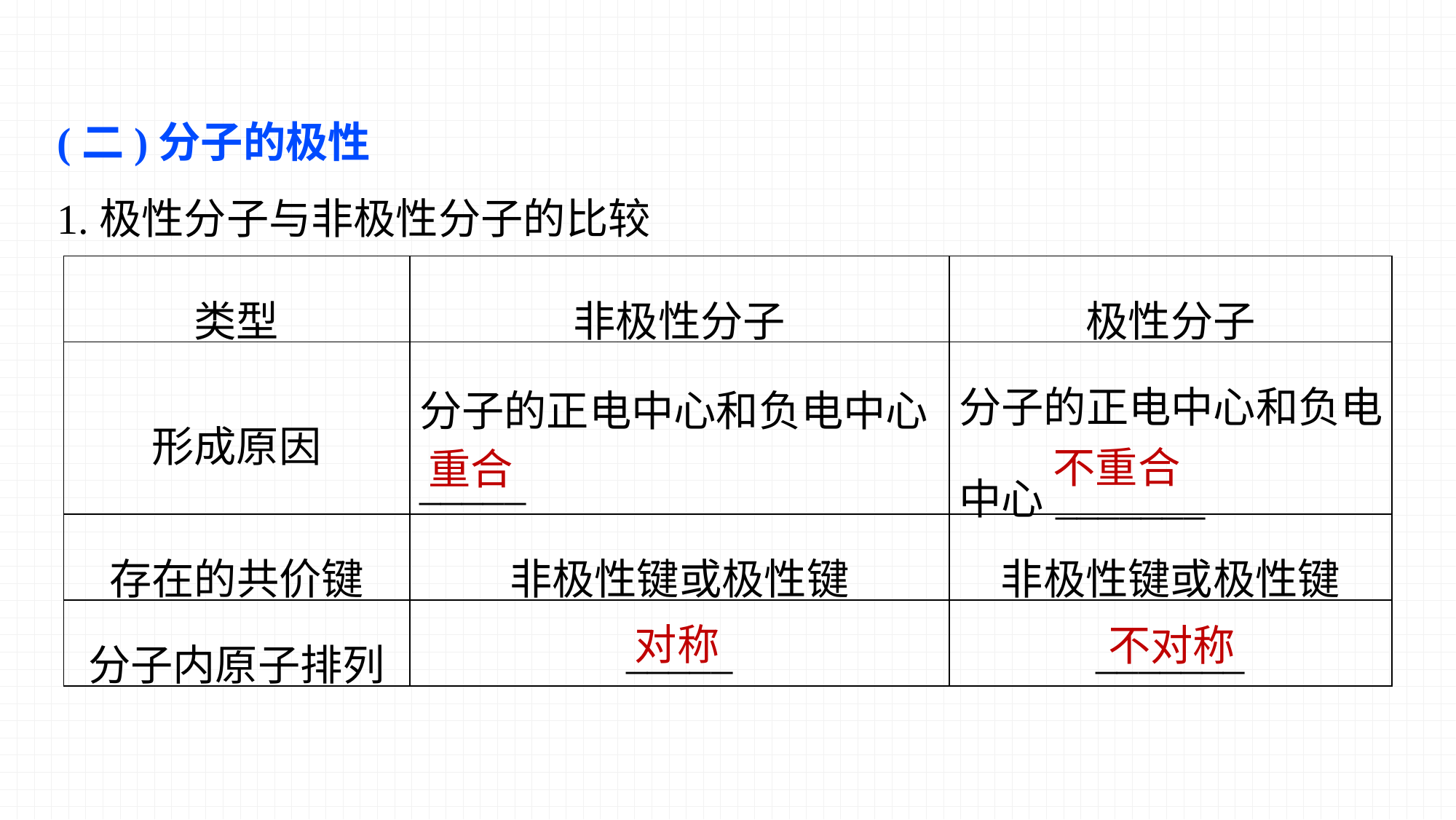

(二)分子的极性
1.极性分子与非极性分子的比较
| 类型 | 非极性分子 | 极性分子 |
| --- | --- | --- |
| 形成原因 | 分子的正电中心和负电中心\_\_\_\_\_ | 分子的正电中心和负电中心\_\_\_\_\_\_\_ |
| 存在的共价键 | 非极性键或极性键 | 非极性键或极性键 |
| 分子内原子排列 | \_\_\_\_\_ | \_\_\_\_\_\_\_ |
不重合
重合
对称
不对称